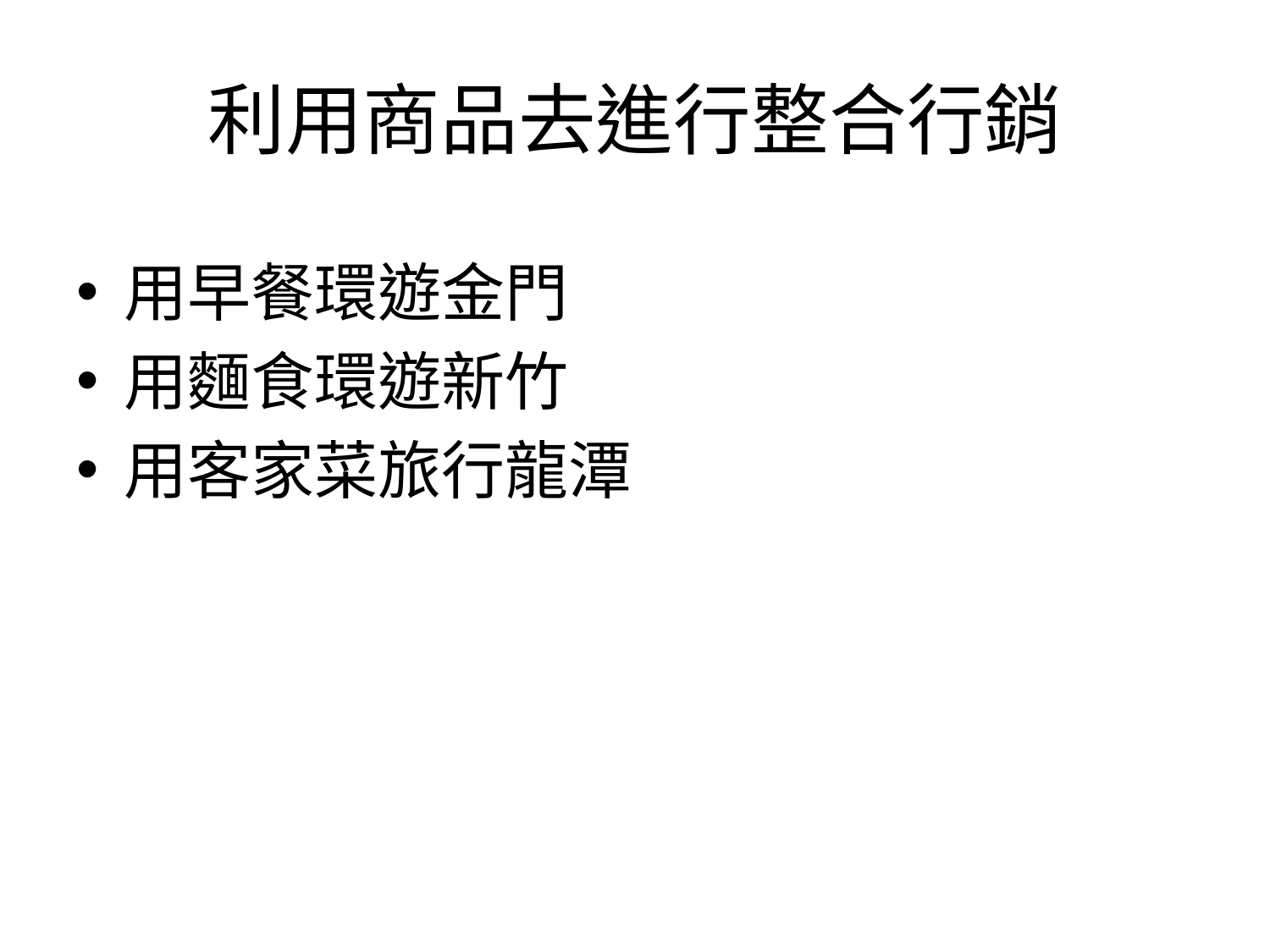

# 利用商品去進行整合行銷
用早餐環遊金門
用麵食環遊新竹
用客家菜旅行龍潭